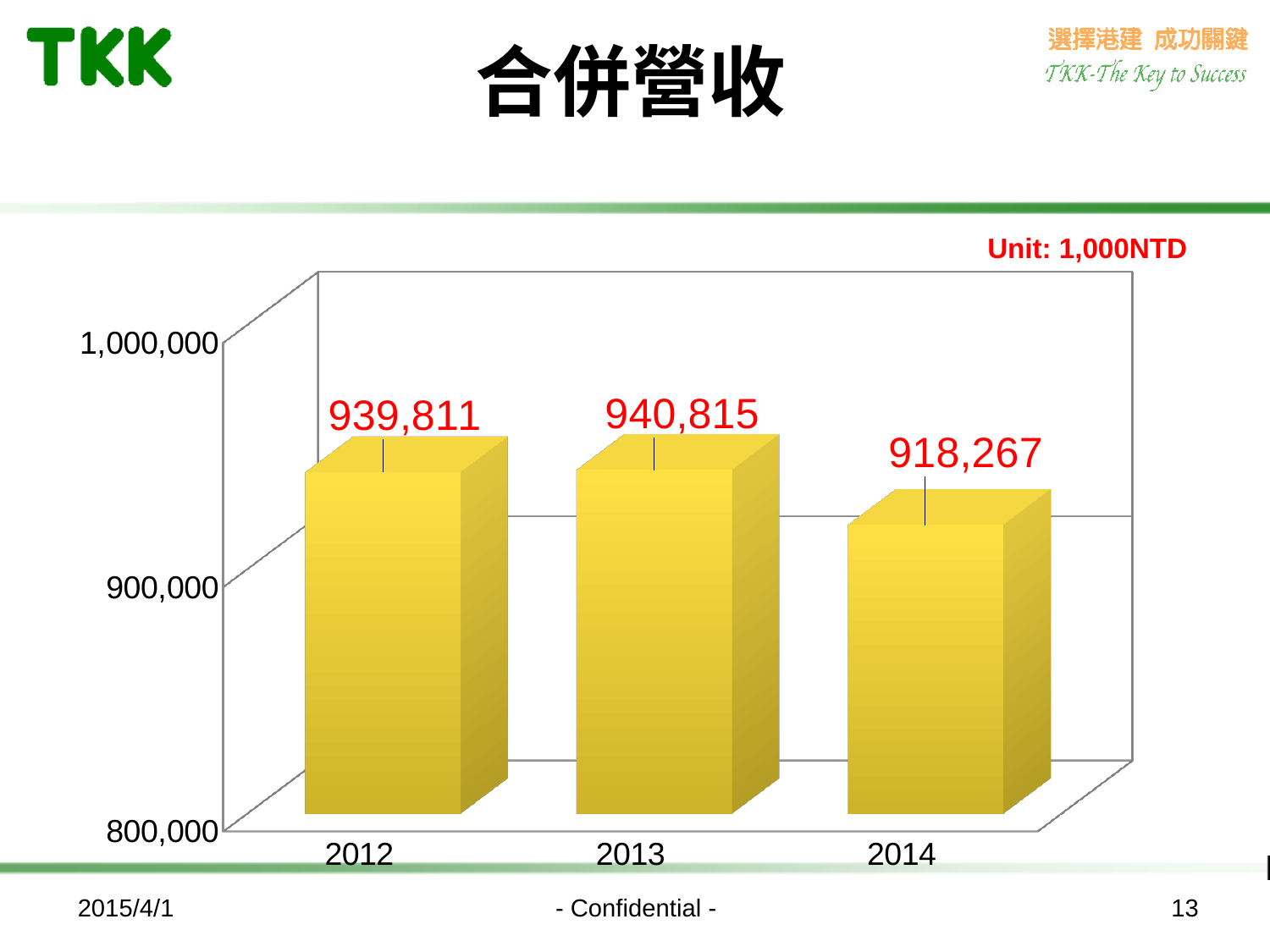

# 合併營收
Unit: 1,000NTD

[unsupported chart]

2015/4/1
- Confidential -

13